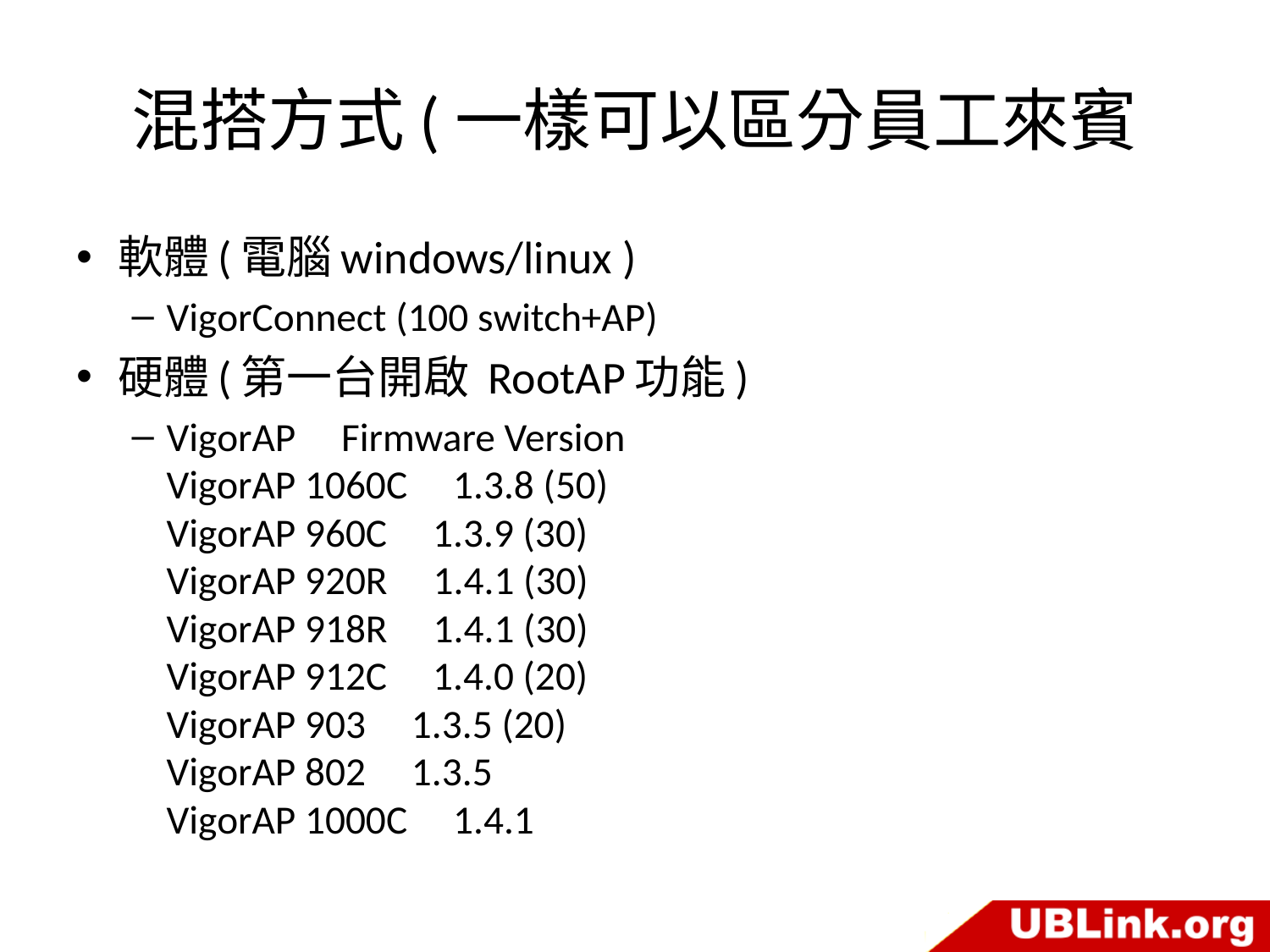

# 混搭方式(一樣可以區分員工來賓
軟體(電腦windows/linux )
VigorConnect (100 switch+AP)
硬體(第一台開啟 RootAP功能)
VigorAP     Firmware Version
VigorAP 1060C     1.3.8 (50)
VigorAP 960C     1.3.9 (30)
VigorAP 920R     1.4.1 (30)
VigorAP 918R     1.4.1 (30)
VigorAP 912C     1.4.0 (20)
VigorAP 903     1.3.5 (20)
VigorAP 802     1.3.5
VigorAP 1000C     1.4.1